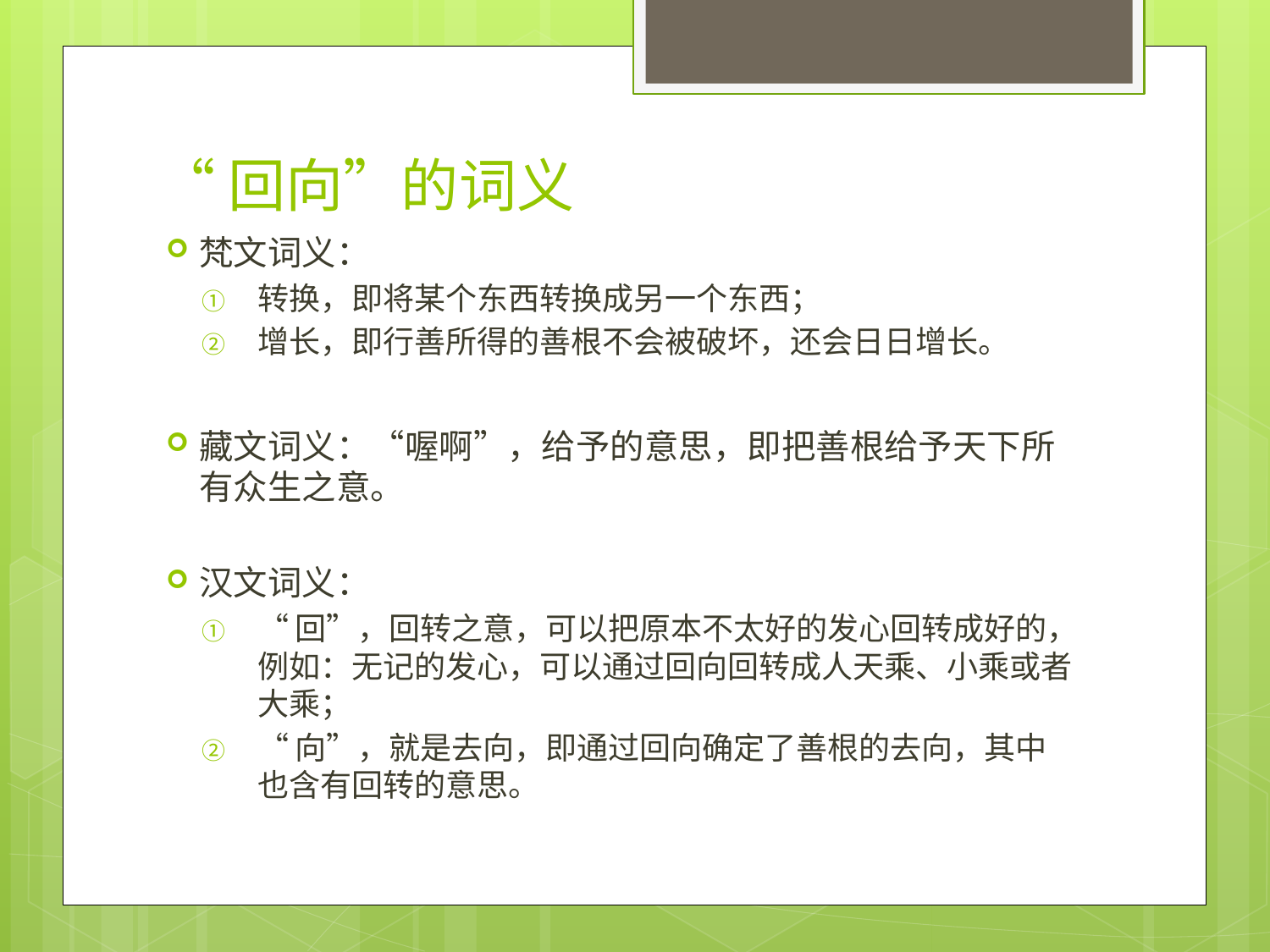

# “回向”的词义
梵文词义：
转换，即将某个东西转换成另一个东西；
增长，即行善所得的善根不会被破坏，还会日日增长。

藏文词义：“喔啊”，给予的意思，即把善根给予天下所有众生之意。

汉文词义：
“回”，回转之意，可以把原本不太好的发心回转成好的，例如：无记的发心，可以通过回向回转成人天乘、小乘或者大乘；
“向”，就是去向，即通过回向确定了善根的去向，其中也含有回转的意思。